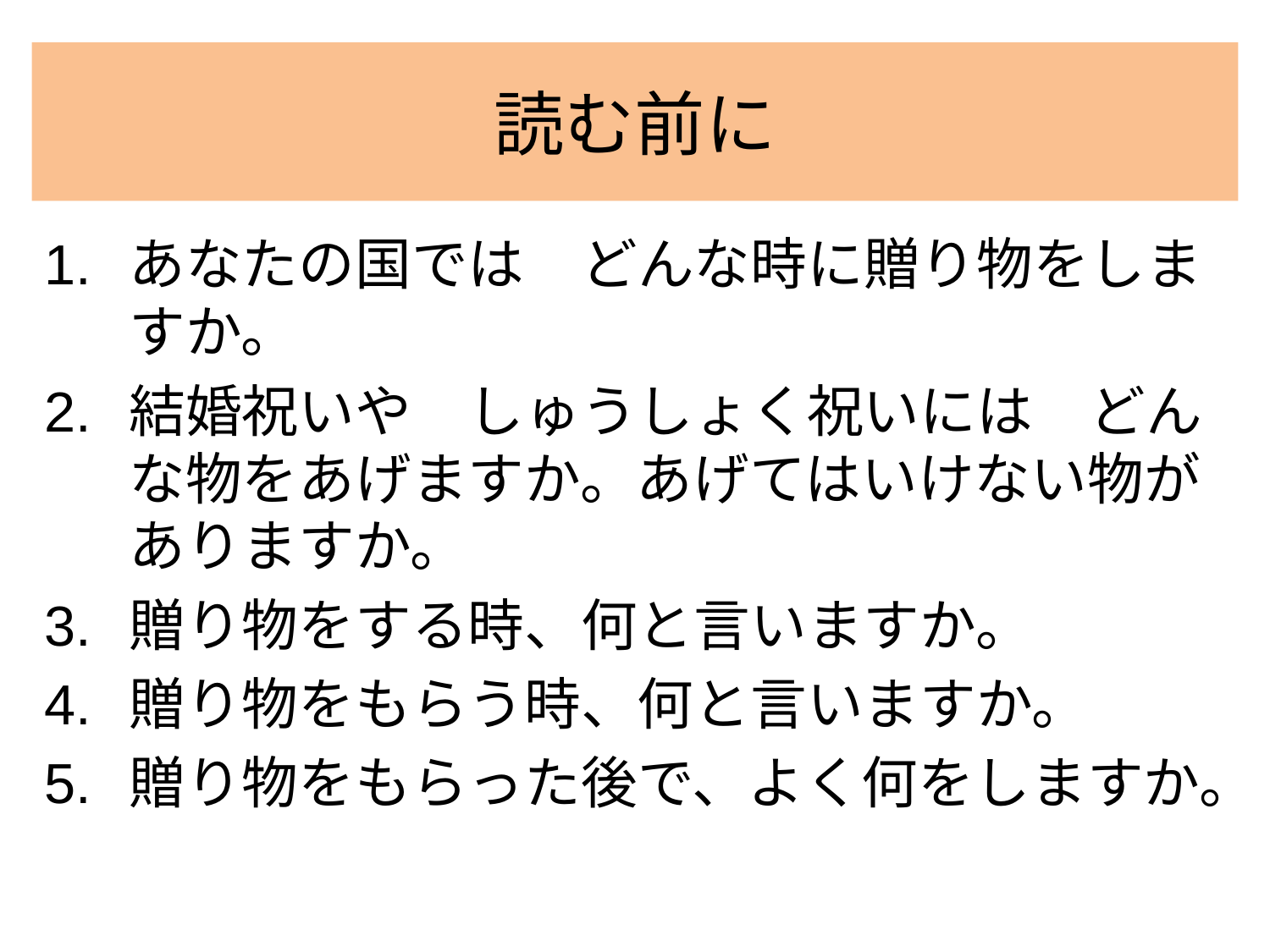

# 読む前に
あなたの国では　どんな時に贈り物をしますか。
結婚祝いや　しゅうしょく祝いには　どんな物をあげますか。あげてはいけない物がありますか。
贈り物をする時、何と言いますか。
贈り物をもらう時、何と言いますか。
贈り物をもらった後で、よく何をしますか。